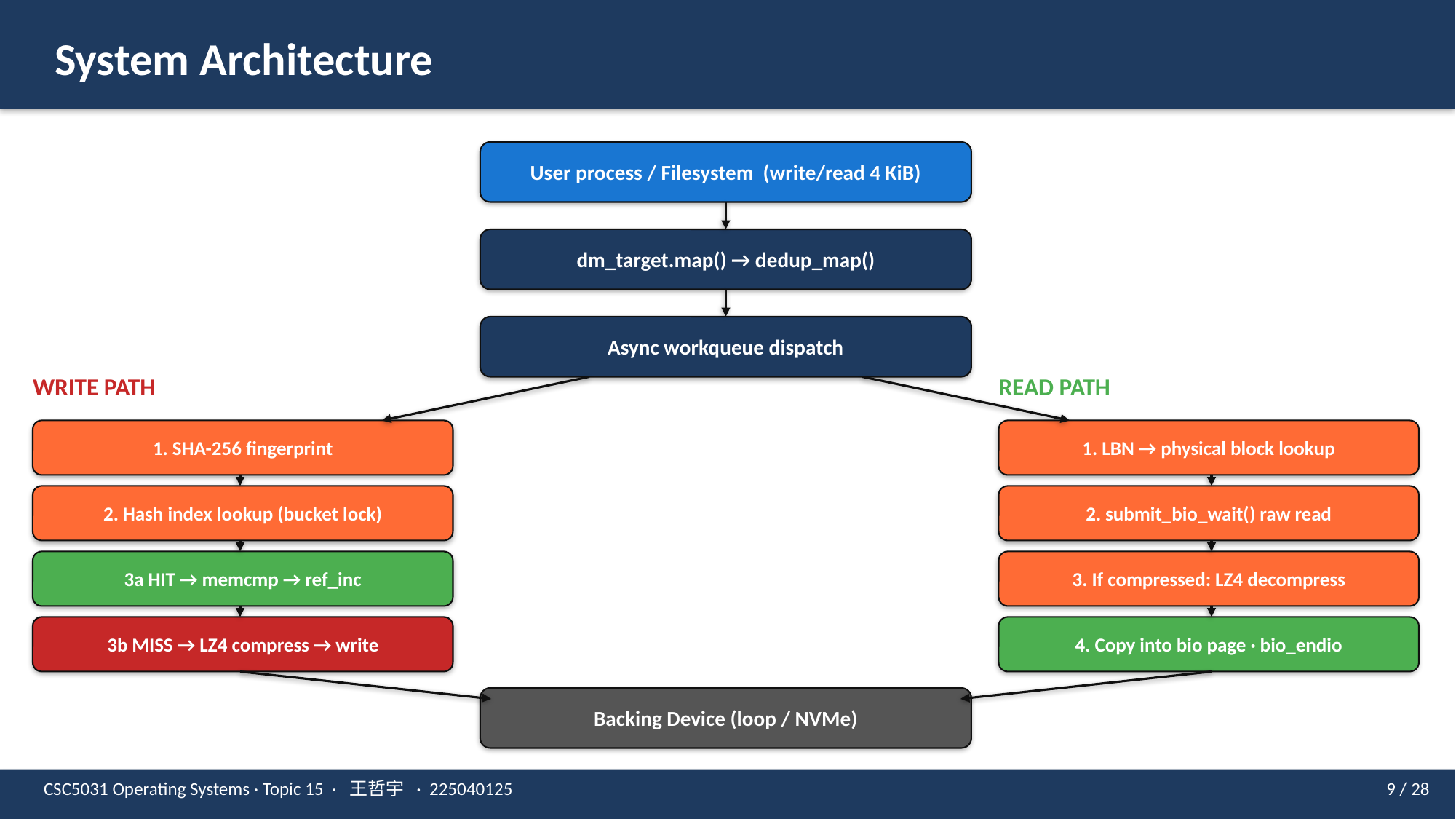

System Architecture
User process / Filesystem  (write/read 4 KiB)
dm_target.map() → dedup_map()
Async workqueue dispatch
WRITE PATH
READ PATH
1. SHA-256 fingerprint
1. LBN → physical block lookup
2. Hash index lookup (bucket lock)
2. submit_bio_wait() raw read
3a HIT → memcmp → ref_inc
3. If compressed: LZ4 decompress
3b MISS → LZ4 compress → write
4. Copy into bio page · bio_endio
Backing Device (loop / NVMe)

CSC5031 Operating Systems · Topic 15  ·  王哲宇  ·  225040125
9 / 28